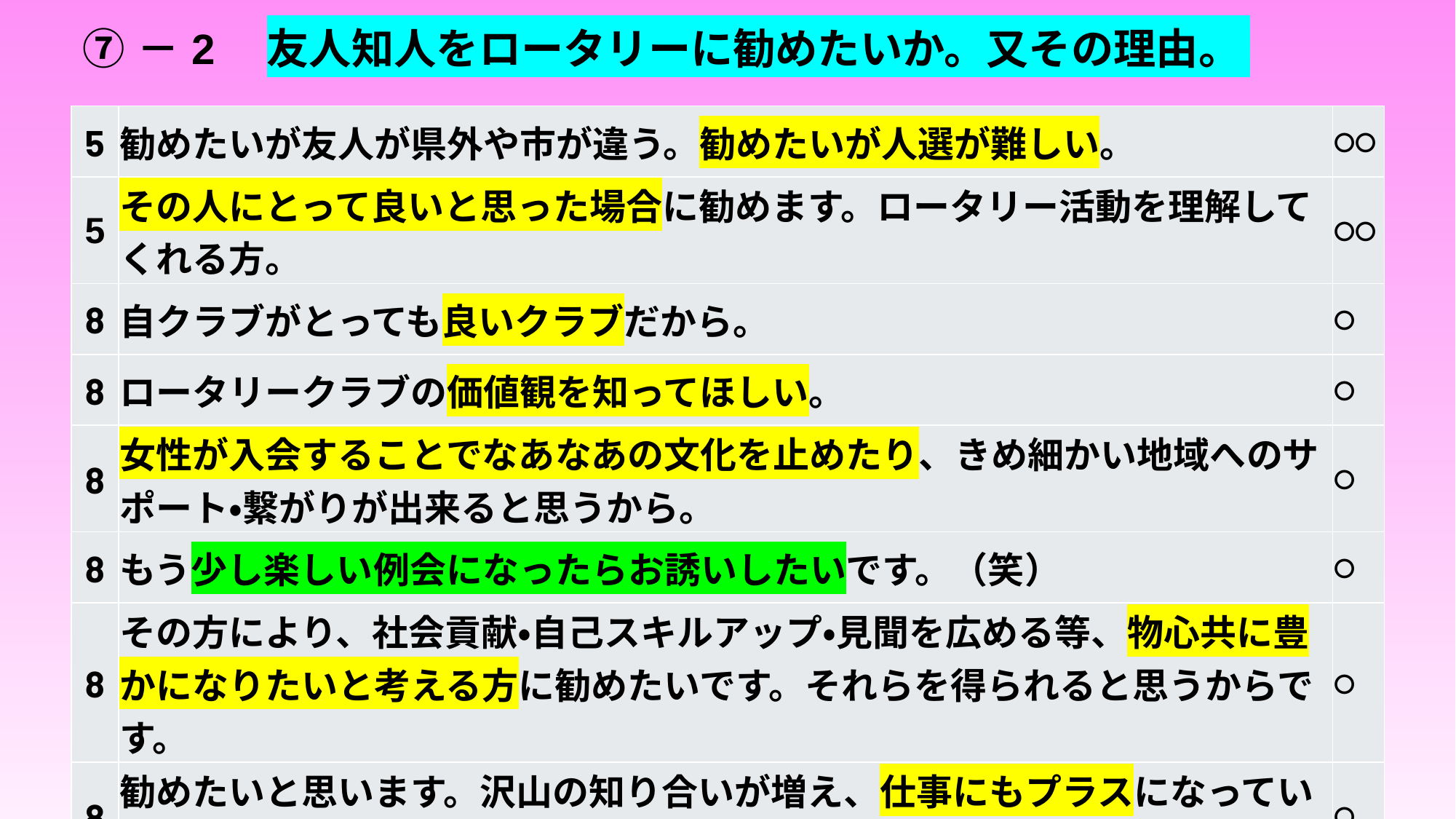

# ⑦－2　友人知人をロータリーに勧めたいか。又その理由。
| 5 | 勧めたいが友人が県外や市が違う。勧めたいが人選が難しい。 | 〇〇 |
| --- | --- | --- |
| 5 | その人にとって良いと思った場合に勧めます。ロータリー活動を理解してくれる方。 | 〇〇 |
| 8 | 自クラブがとっても良いクラブだから。 | 〇 |
| 8 | ロータリークラブの価値観を知ってほしい。 | 〇 |
| 8 | 女性が入会することでなあなあの文化を止めたり、きめ細かい地域へのサポート・繋がりが出来ると思うから。 | 〇 |
| 8 | もう少し楽しい例会になったらお誘いしたいです。（笑） | 〇 |
| 8 | その方により、社会貢献・自己スキルアップ・見聞を広める等、物心共に豊かになりたいと考える方に勧めたいです。それらを得られると思うからです。 | 〇 |
| 8 | 勧めたいと思います。沢山の知り合いが増え、仕事にもプラスになっています。プライベートでも会う方が出来ました。 | 〇 |